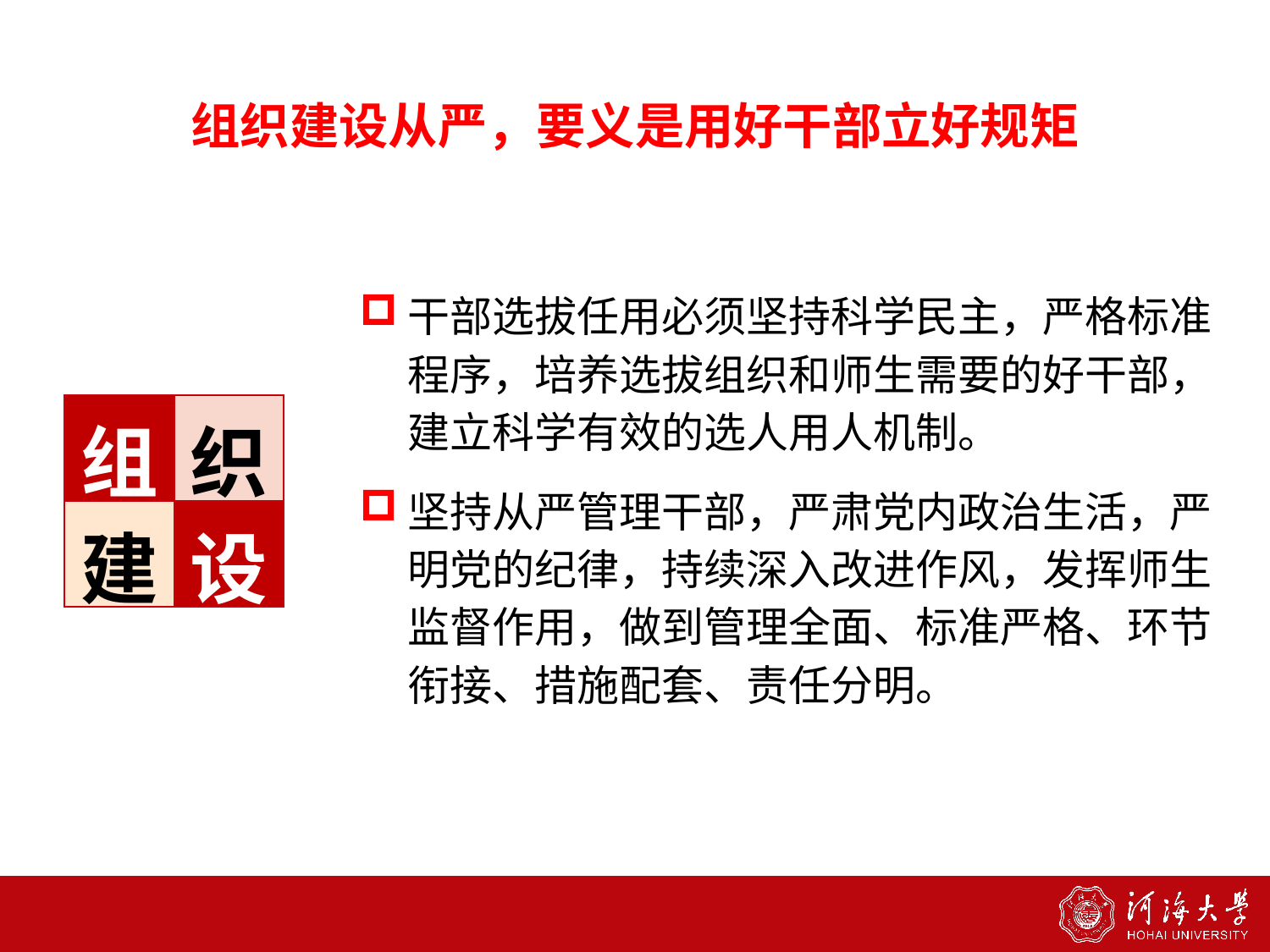

2
组织建设从严，要义是用好干部立好规矩
干部选拔任用必须坚持科学民主，严格标准程序，培养选拔组织和师生需要的好干部，建立科学有效的选人用人机制。
坚持从严管理干部，严肃党内政治生活，严明党的纪律，持续深入改进作风，发挥师生监督作用，做到管理全面、标准严格、环节衔接、措施配套、责任分明。
| 组 | 织 |
| --- | --- |
| 建 | 设 |